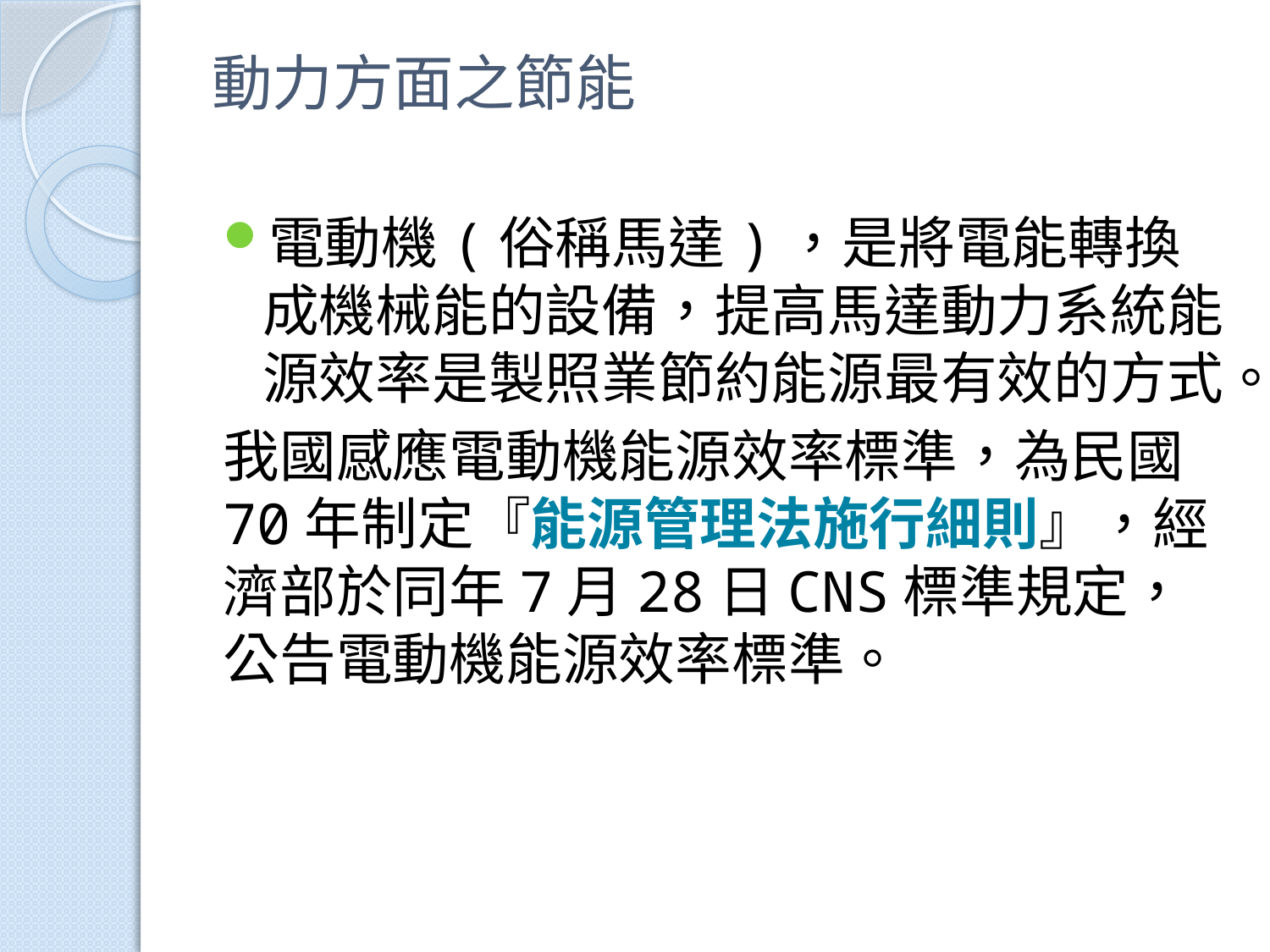

# 動力方面之節能
電動機(俗稱馬達)，是將電能轉換成機械能的設備，提高馬達動力系統能源效率是製照業節約能源最有效的方式。
我國感應電動機能源效率標準，為民國70年制定『能源管理法施行細則』，經濟部於同年7月28日CNS標準規定，公告電動機能源效率標準。